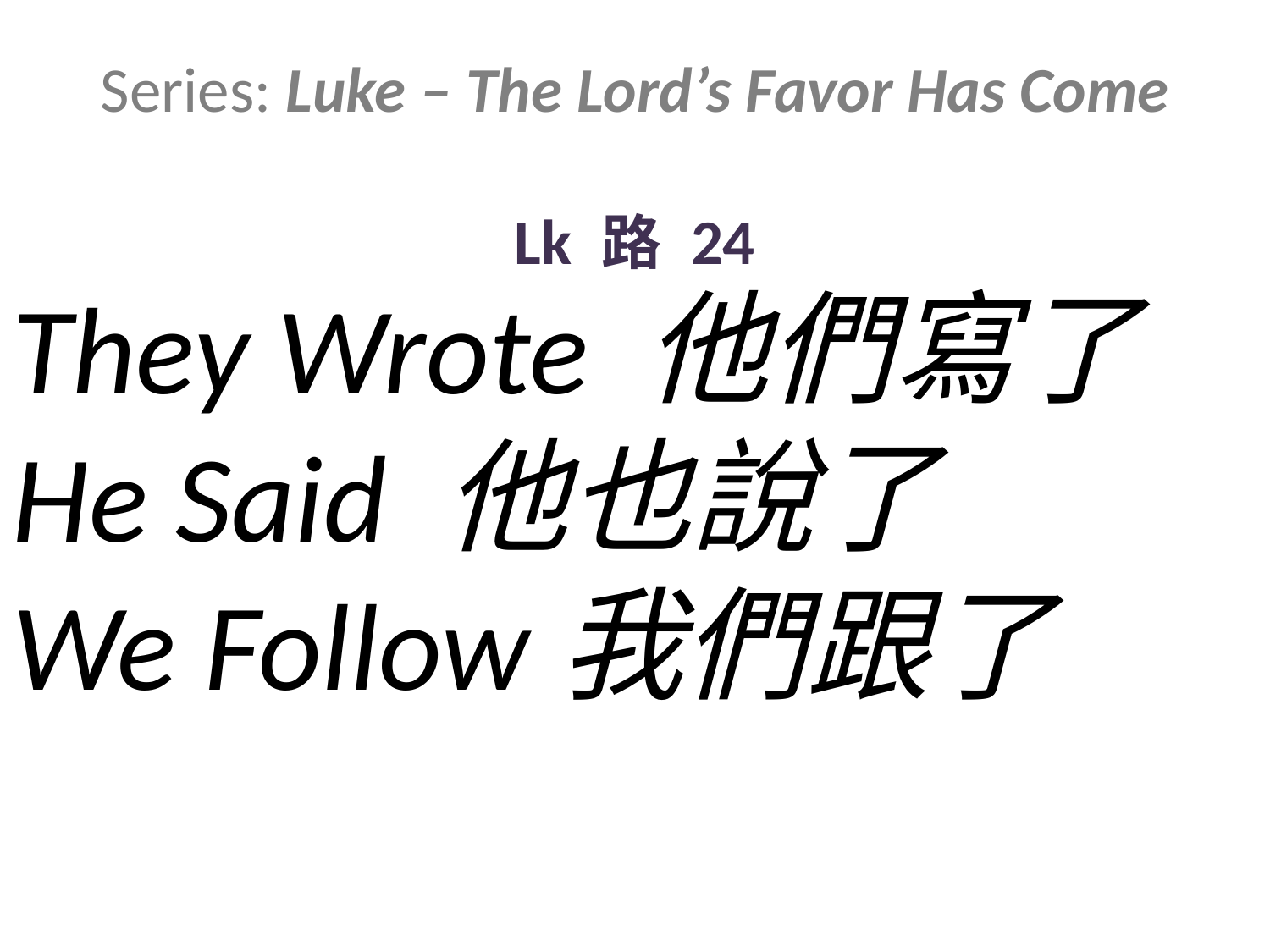

Series: Luke – The Lord’s Favor Has Come

Lk 路 24
They Wrote 他們寫了 He Said 他也說了
We Follow我們跟了